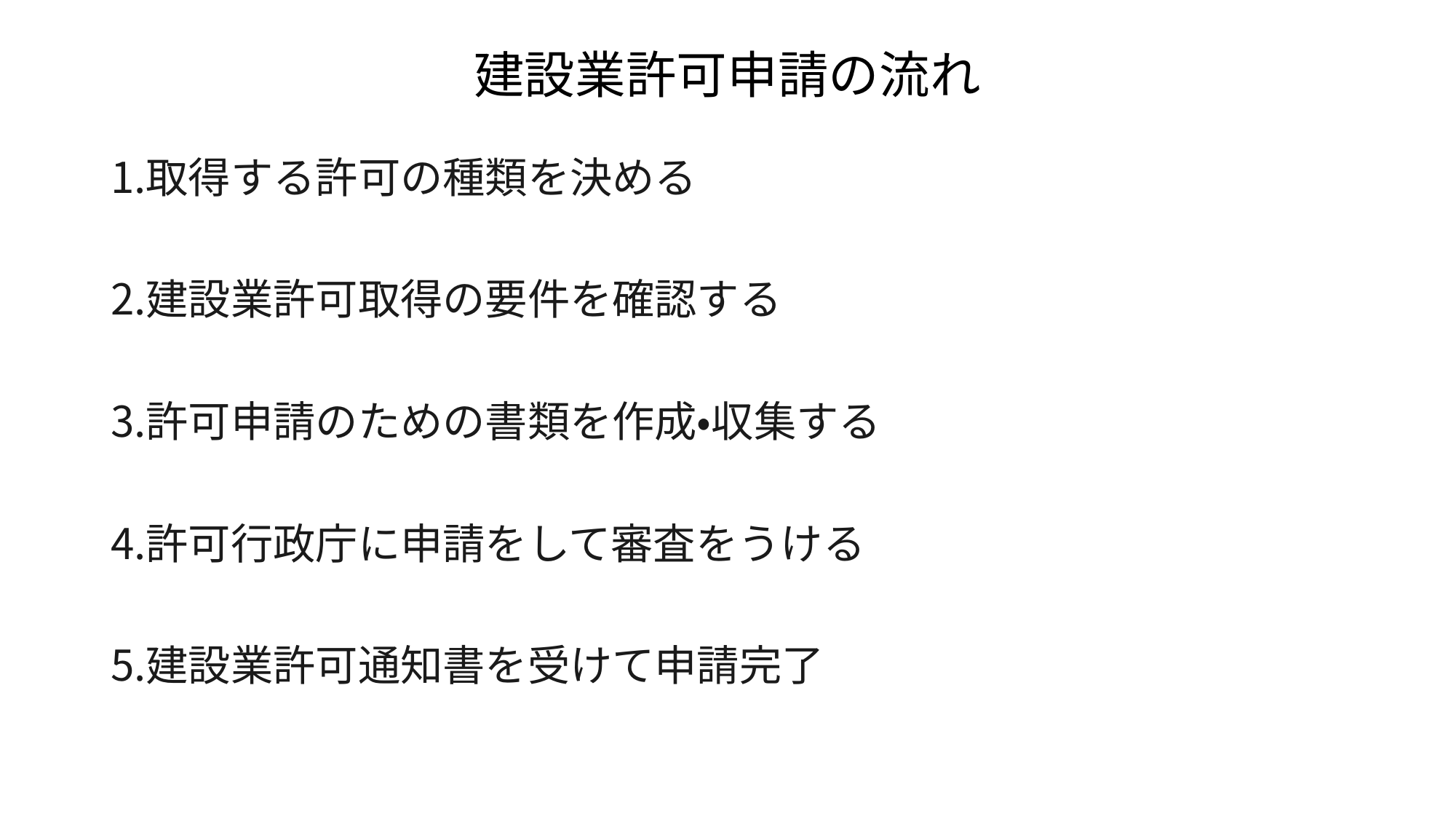

# 建設業許可申請の流れ
取得する許可の種類を決める

建設業許可取得の要件を確認する

許可申請のための書類を作成・収集する

許可行政庁に申請をして審査をうける

建設業許可通知書を受けて申請完了